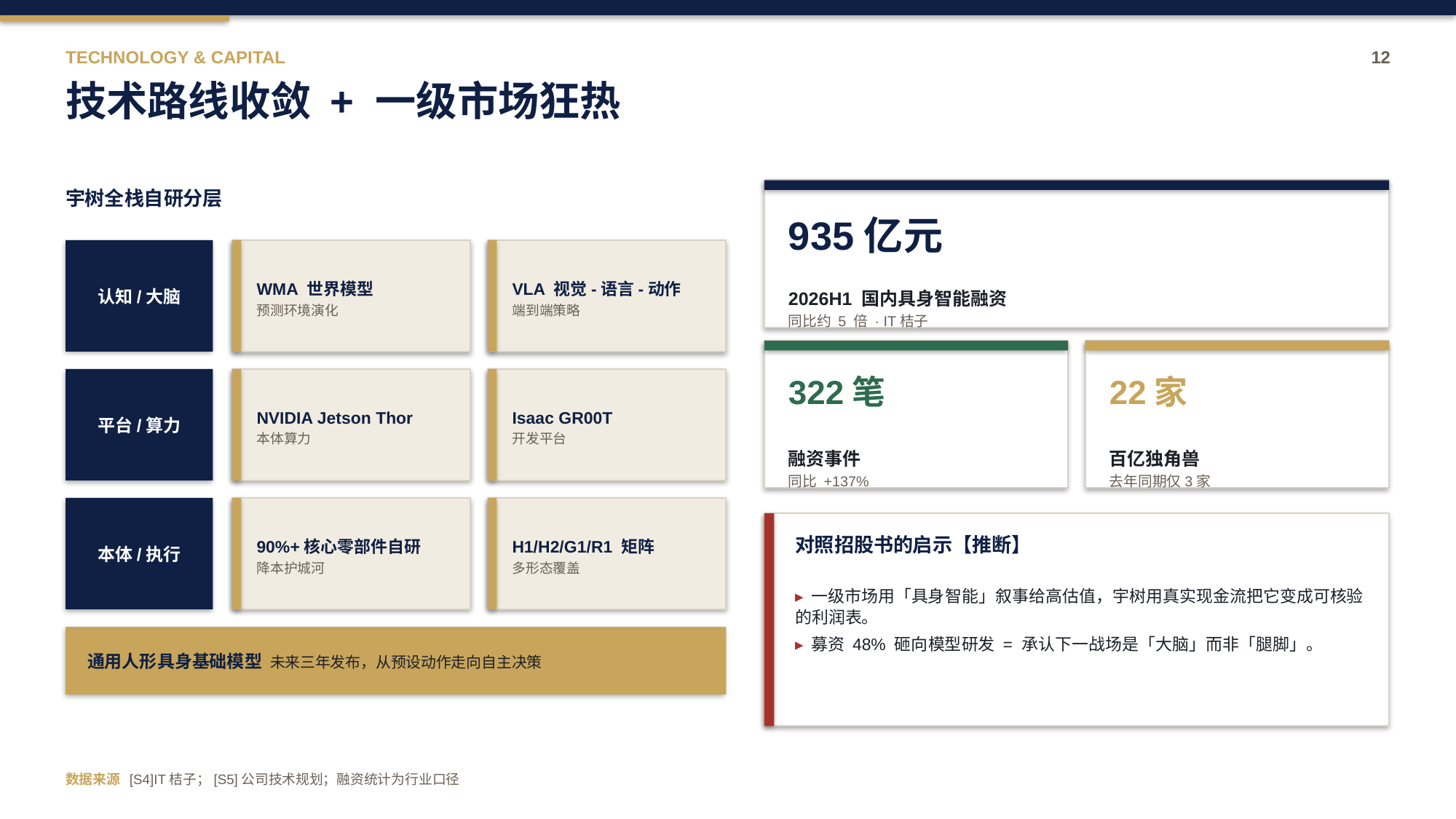

TECHNOLOGY & CAPITAL
12
技术路线收敛 + 一级市场狂热

宇树全栈自研分层
935亿元

认知/大脑

WMA 世界模型
预测环境演化
VLA 视觉-语言-动作
端到端策略
2026H1 国内具身智能融资
同比约 5 倍 · IT桔子

平台/算力

322笔
22家
NVIDIA Jetson Thor
本体算力
Isaac GR00T
开发平台
融资事件
同比 +137%
百亿独角兽
去年同期仅3家

本体/执行

90%+核心零部件自研
降本护城河
H1/H2/G1/R1 矩阵
多形态覆盖

对照招股书的启示【推断】
▸ 一级市场用「具身智能」叙事给高估值，宇树用真实现金流把它变成可核验的利润表。
▸ 募资 48% 砸向模型研发 = 承认下一战场是「大脑」而非「腿脚」。

通用人形具身基础模型  未来三年发布，从预设动作走向自主决策
数据来源  [S4]IT桔子；[S5]公司技术规划；融资统计为行业口径